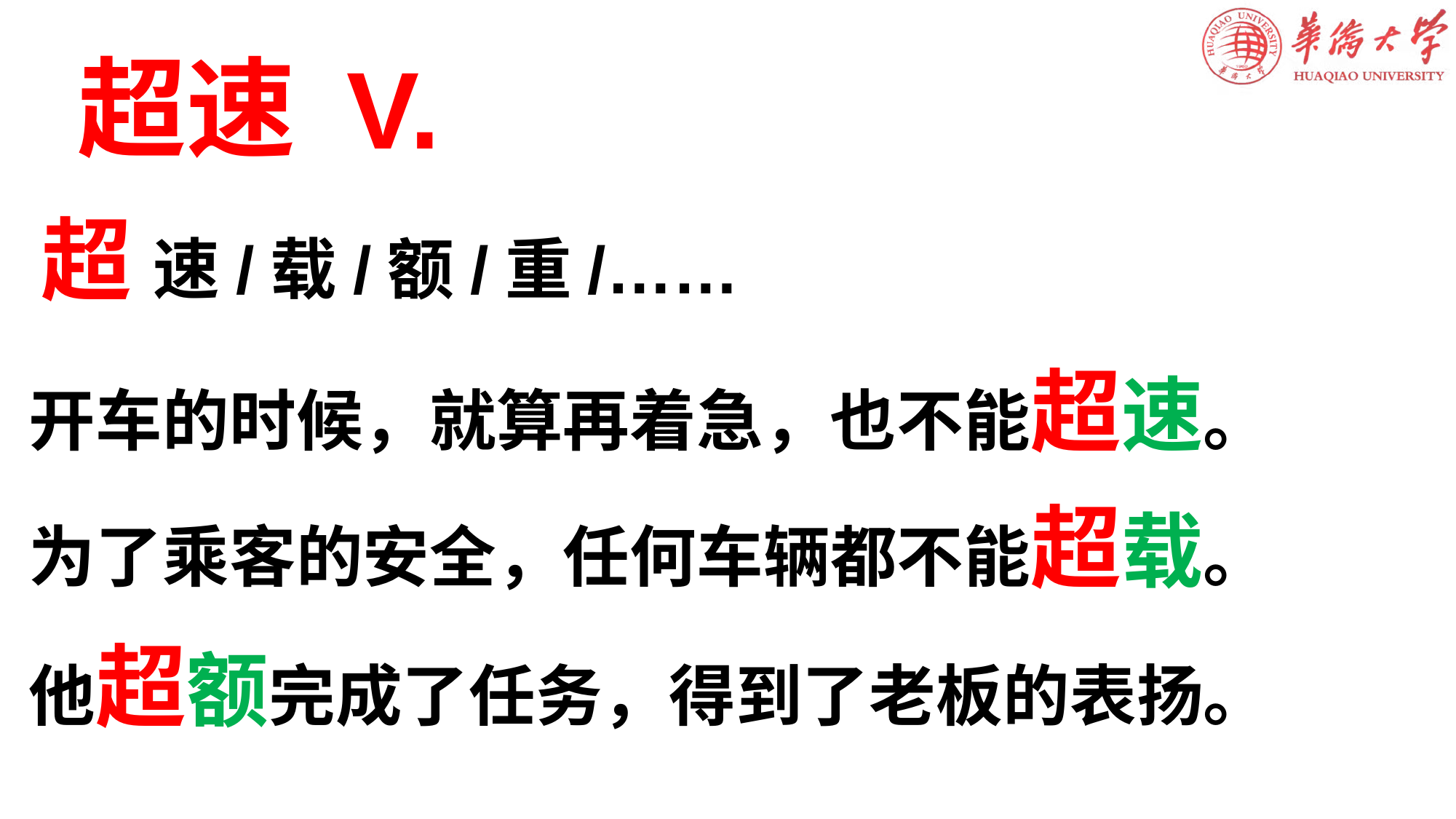

超速 V.

超 速/载/额/重/……
开车的时候，就算再着急，也不能超速。
为了乘客的安全，任何车辆都不能超载。
他超额完成了任务，得到了老板的表扬。